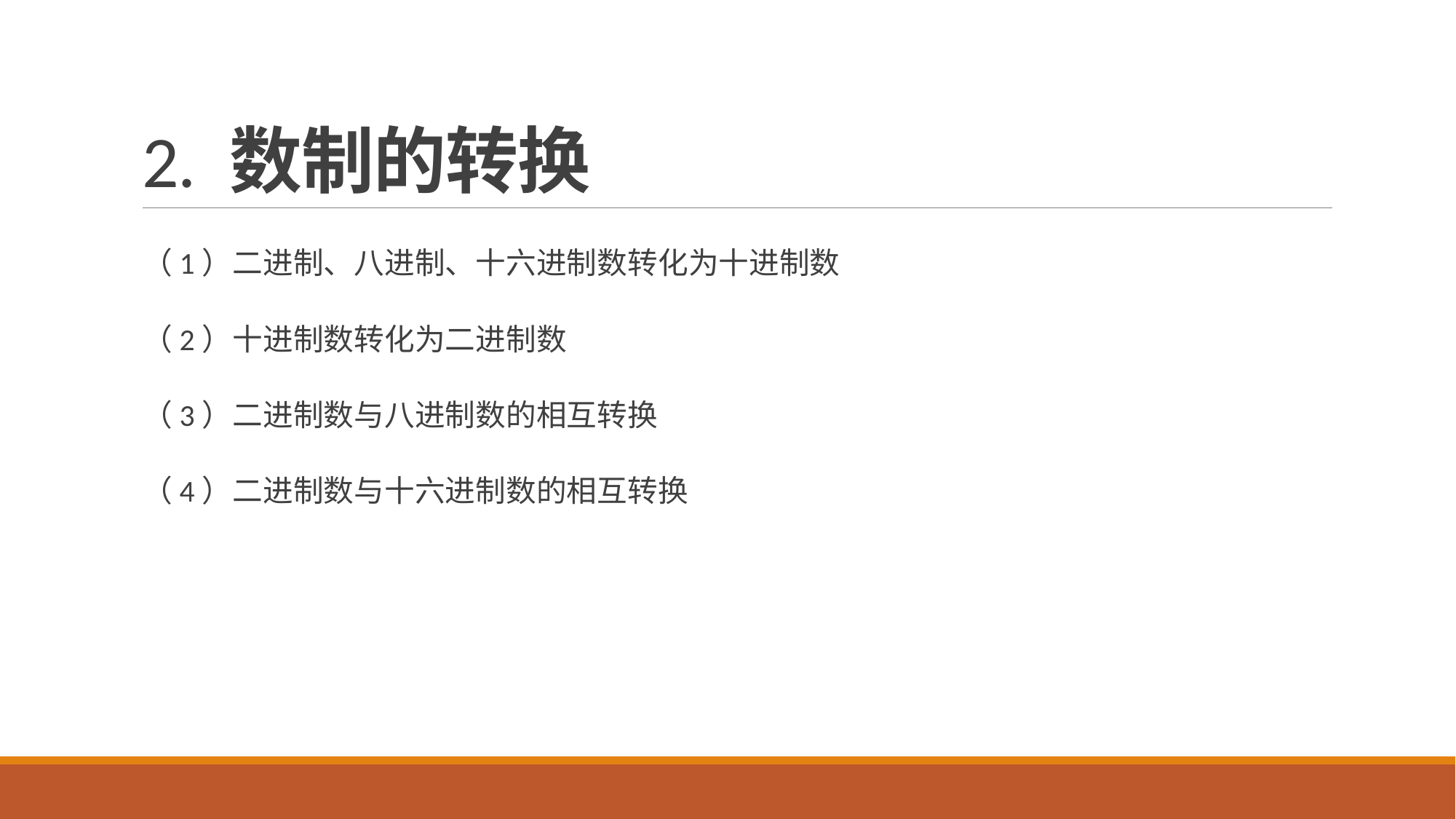

# 2. 数制的转换
（1）二进制、八进制、十六进制数转化为十进制数
（2）十进制数转化为二进制数
（3）二进制数与八进制数的相互转换
（4）二进制数与十六进制数的相互转换